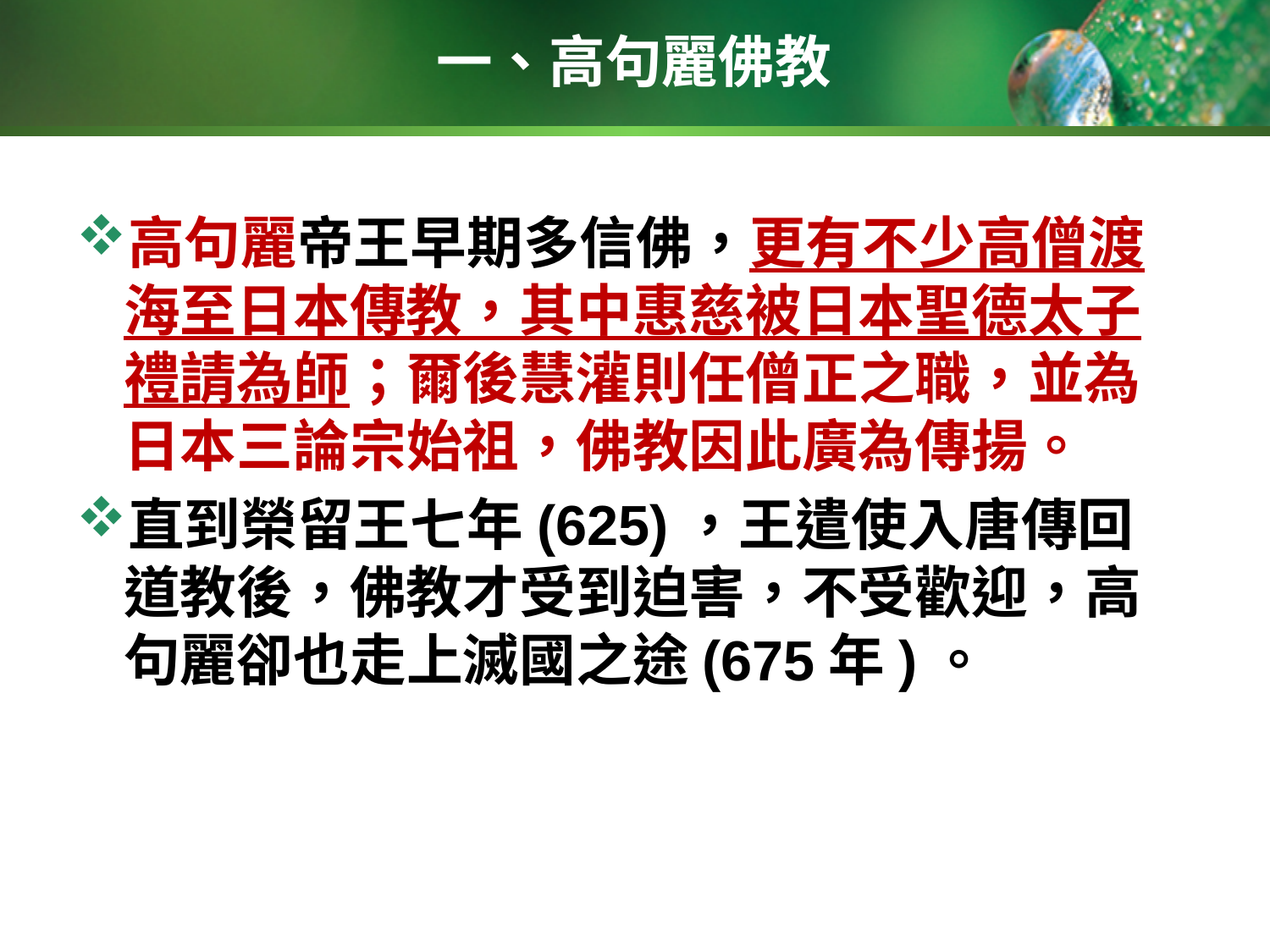

# 一、高句麗佛教
高句麗帝王早期多信佛，更有不少高僧渡海至日本傳教，其中惠慈被日本聖德太子禮請為師；爾後慧灌則任僧正之職，並為日本三論宗始祖，佛教因此廣為傳揚。
直到榮留王七年(625)，王遣使入唐傳回道教後，佛教才受到迫害，不受歡迎，高句麗卻也走上滅國之途(675年)。